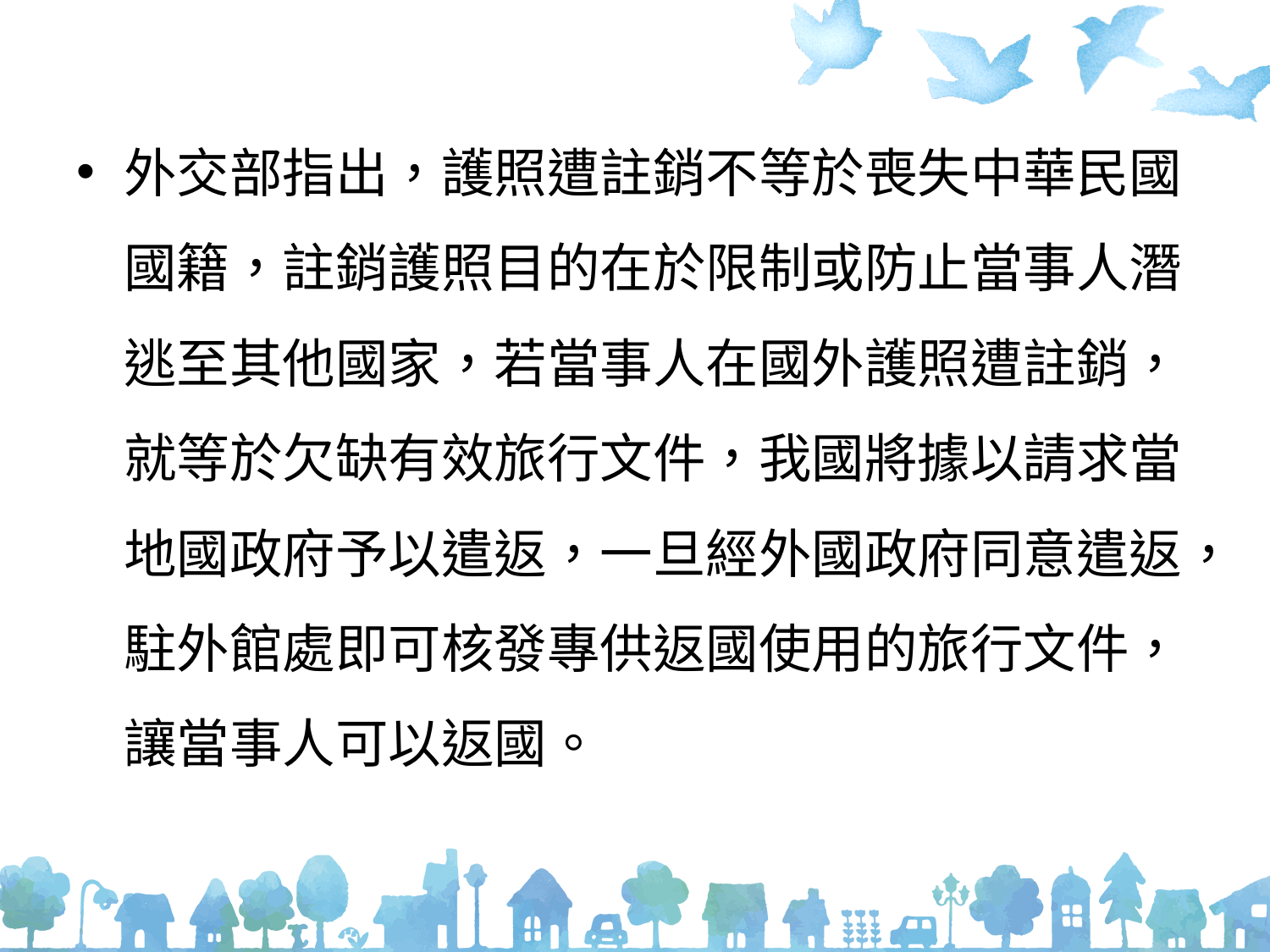

外交部指出，護照遭註銷不等於喪失中華民國國籍，註銷護照目的在於限制或防止當事人潛逃至其他國家，若當事人在國外護照遭註銷，就等於欠缺有效旅行文件，我國將據以請求當地國政府予以遣返，一旦經外國政府同意遣返，駐外館處即可核發專供返國使用的旅行文件，讓當事人可以返國。